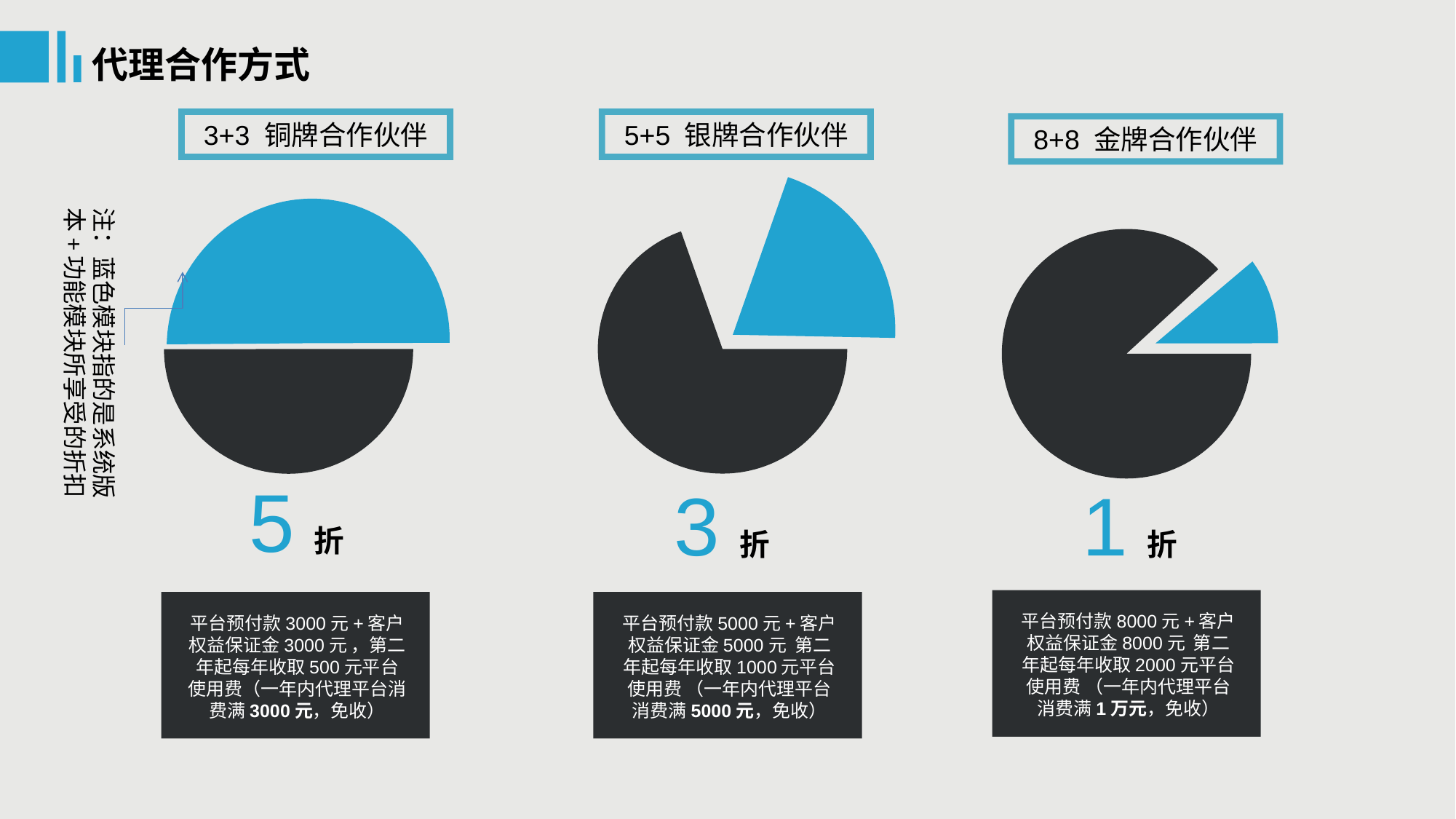

代理合作方式

3+3 铜牌合作伙伴
5+5 银牌合作伙伴
8+8 金牌合作伙伴

注：蓝色模块指的是系统版本+功能模块所享受的折扣

5折
3折
1折

平台预付款8000元+客户权益保证金8000元  第二年起每年收取2000元平台使用费 （一年内代理平台消费满1万元，免收）
平台预付款3000元+客户权益保证金3000元 ，第二年起每年收取500元平台使用费（一年内代理平台消费满3000元，免收）
平台预付款5000元+客户权益保证金5000元  第二年起每年收取1000元平台使用费 （一年内代理平台消费满5000元，免收）